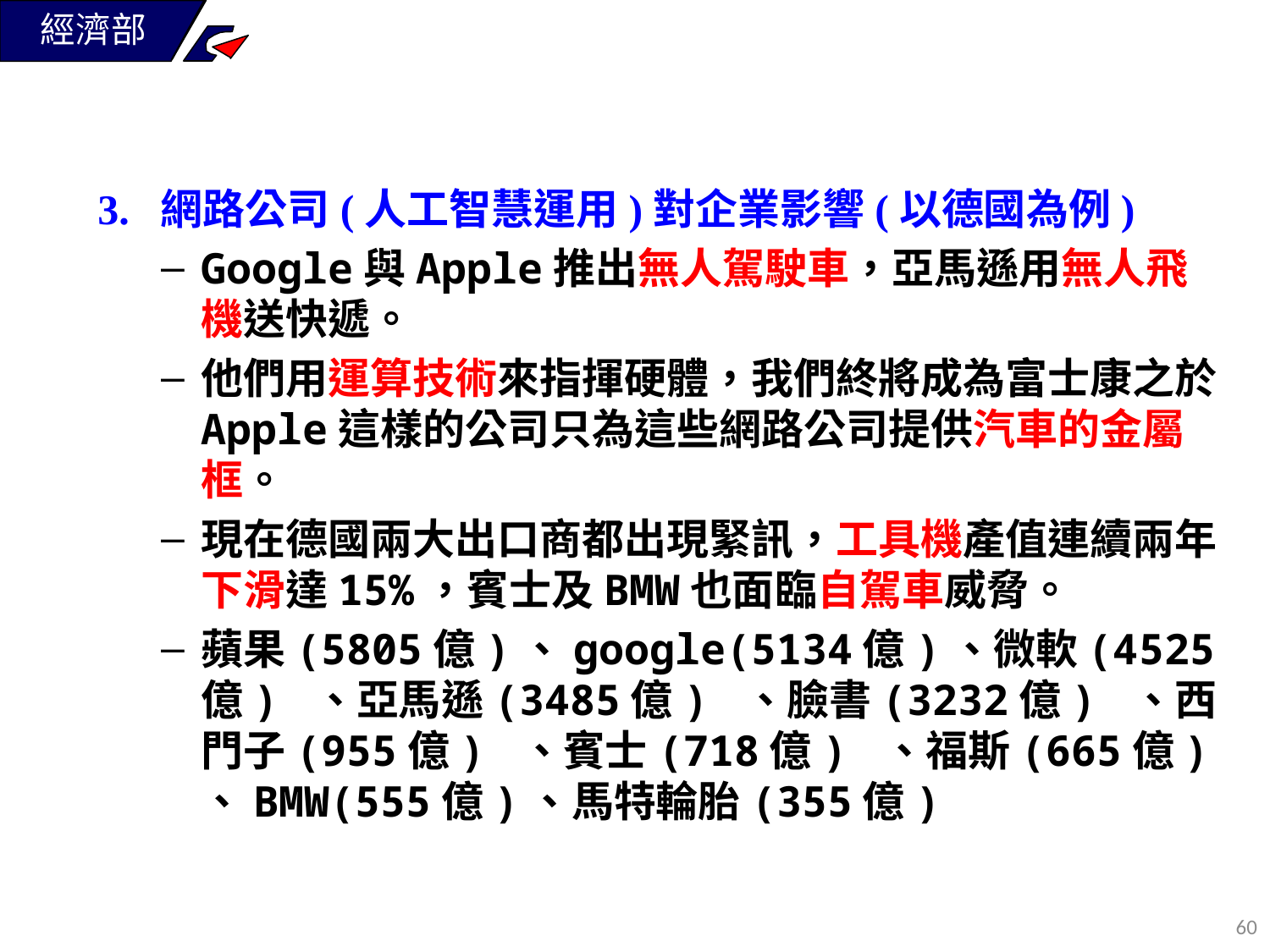

3.  網路公司(人工智慧運用)對企業影響(以德國為例)
Google與Apple推出無人駕駛車，亞馬遜用無人飛機送快遞。
他們用運算技術來指揮硬體，我們終將成為富士康之於Apple這樣的公司只為這些網路公司提供汽車的金屬框。
現在德國兩大出口商都出現緊訊，工具機產值連續兩年下滑達15%，賓士及BMW也面臨自駕車威脅。
蘋果(5805億)、google(5134億)、微軟(4525億) 、亞馬遜(3485億) 、臉書(3232億) 、西門子(955億) 、賓士(718億) 、福斯(665億) 、BMW(555億)、馬特輪胎(355億)

60